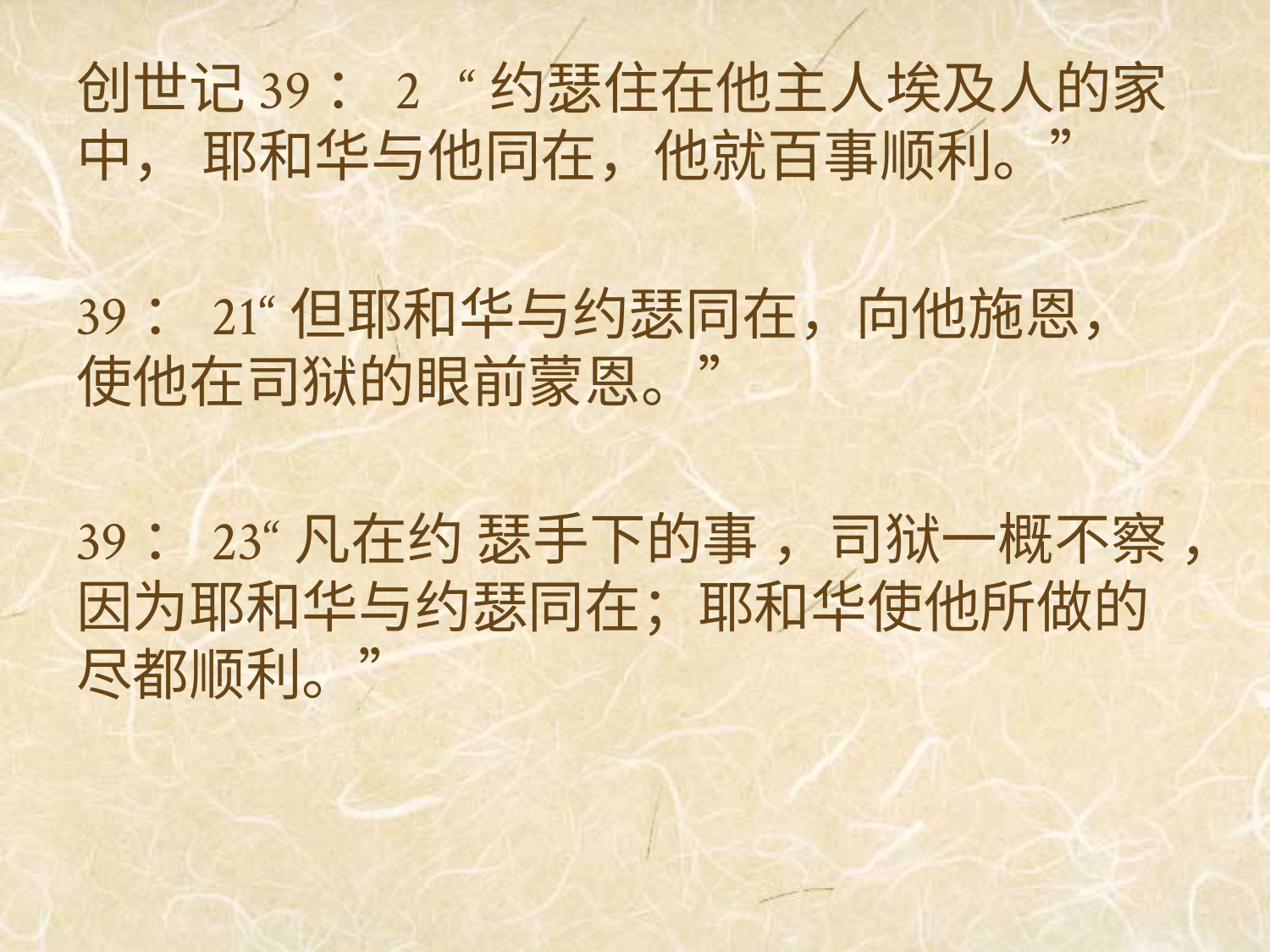

创世记39：2   “约瑟住在他主人埃及人的家中， 耶和华与他同在，他就百事顺利。”

39：21“但耶和华与约瑟同在，向他施恩， 使他在司狱的眼前蒙恩。”

39：23“凡在约 瑟手下的事 ，司狱一概不察 ，因为耶和华与约瑟同在；耶和华使他所做的尽都顺利。”